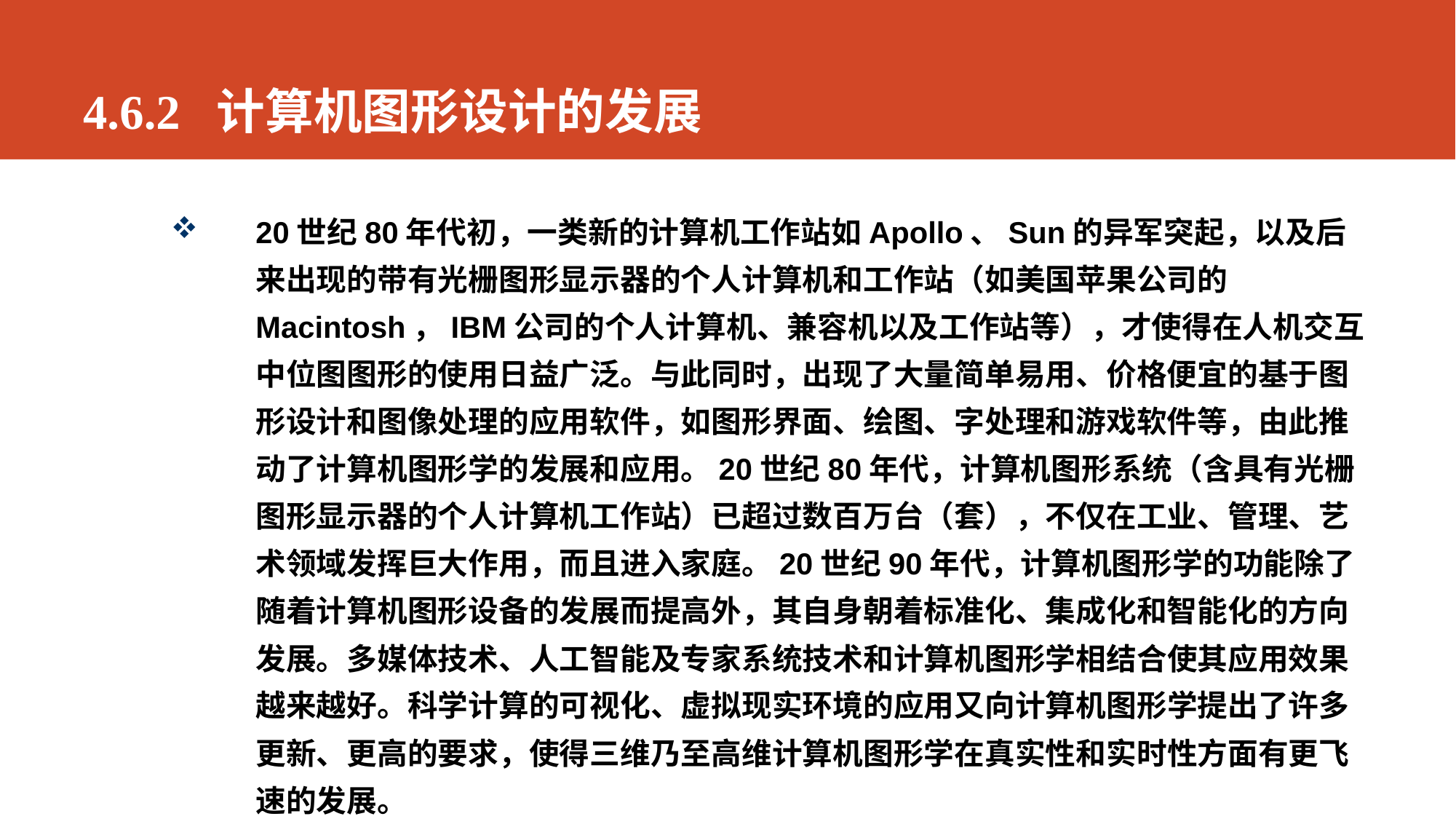

# 4.6.2  计算机图形设计的发展
20世纪80年代初，一类新的计算机工作站如Apollo、Sun的异军突起，以及后来出现的带有光栅图形显示器的个人计算机和工作站（如美国苹果公司的Macintosh，IBM公司的个人计算机、兼容机以及工作站等），才使得在人机交互中位图图形的使用日益广泛。与此同时，出现了大量简单易用、价格便宜的基于图形设计和图像处理的应用软件，如图形界面、绘图、字处理和游戏软件等，由此推动了计算机图形学的发展和应用。20世纪80年代，计算机图形系统（含具有光栅图形显示器的个人计算机工作站）已超过数百万台（套），不仅在工业、管理、艺术领域发挥巨大作用，而且进入家庭。20世纪90年代，计算机图形学的功能除了随着计算机图形设备的发展而提高外，其自身朝着标准化、集成化和智能化的方向发展。多媒体技术、人工智能及专家系统技术和计算机图形学相结合使其应用效果越来越好。科学计算的可视化、虚拟现实环境的应用又向计算机图形学提出了许多更新、更高的要求，使得三维乃至高维计算机图形学在真实性和实时性方面有更飞速的发展。